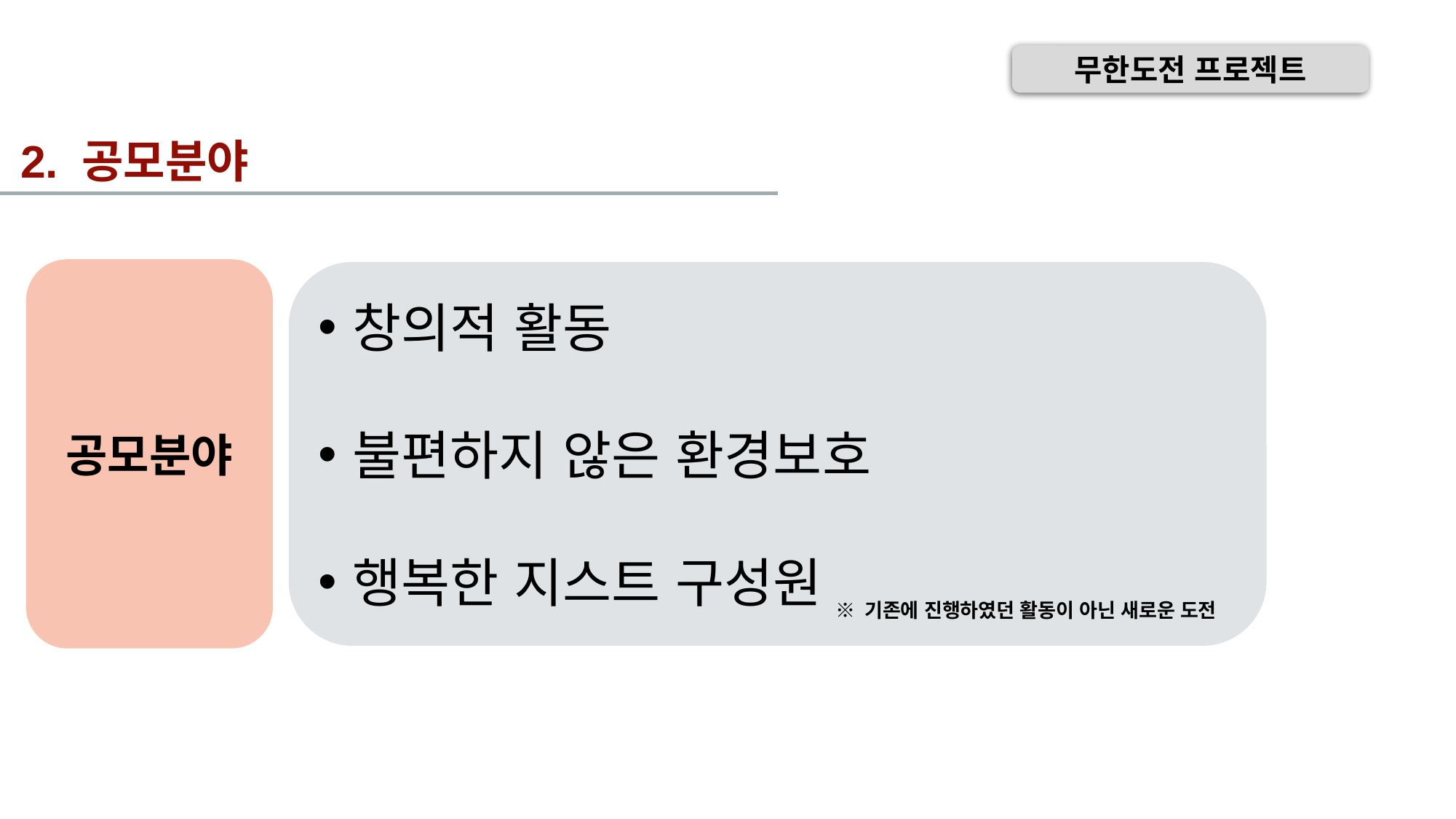

무한도전 프로젝트
2. 공모분야
공모분야
창의적 활동

불편하지 않은 환경보호

행복한 지스트 구성원
※ 기존에 진행하였던 활동이 아닌 새로운 도전